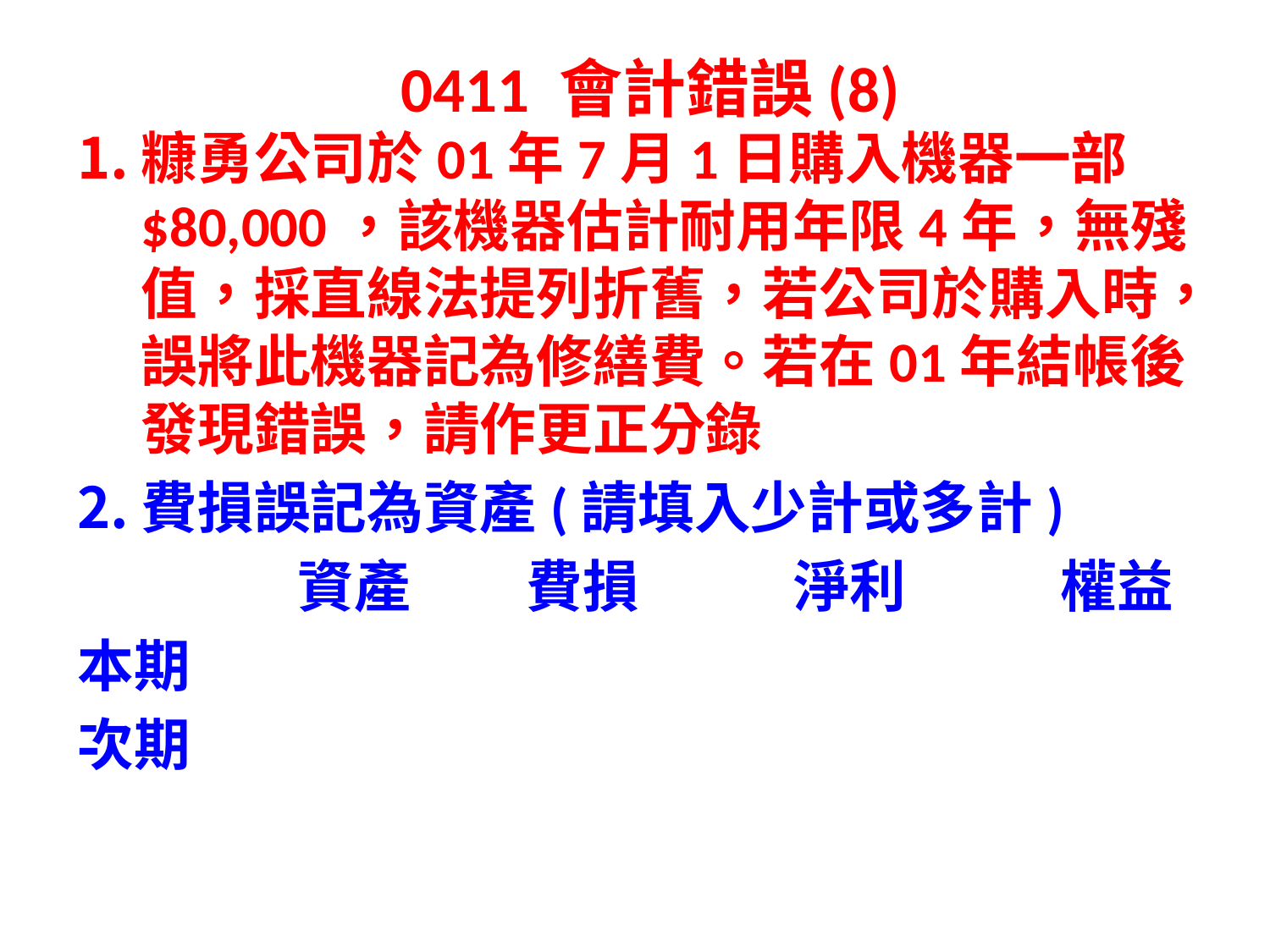

# 0411 會計錯誤(8)
糠勇公司於01年7月1日購入機器一部$80,000，該機器估計耐用年限4年，無殘值，採直線法提列折舊，若公司於購入時，誤將此機器記為修繕費。若在01年結帳後發現錯誤，請作更正分錄
費損誤記為資產(請填入少計或多計)
                資產         費損            淨利            權益
本期
次期